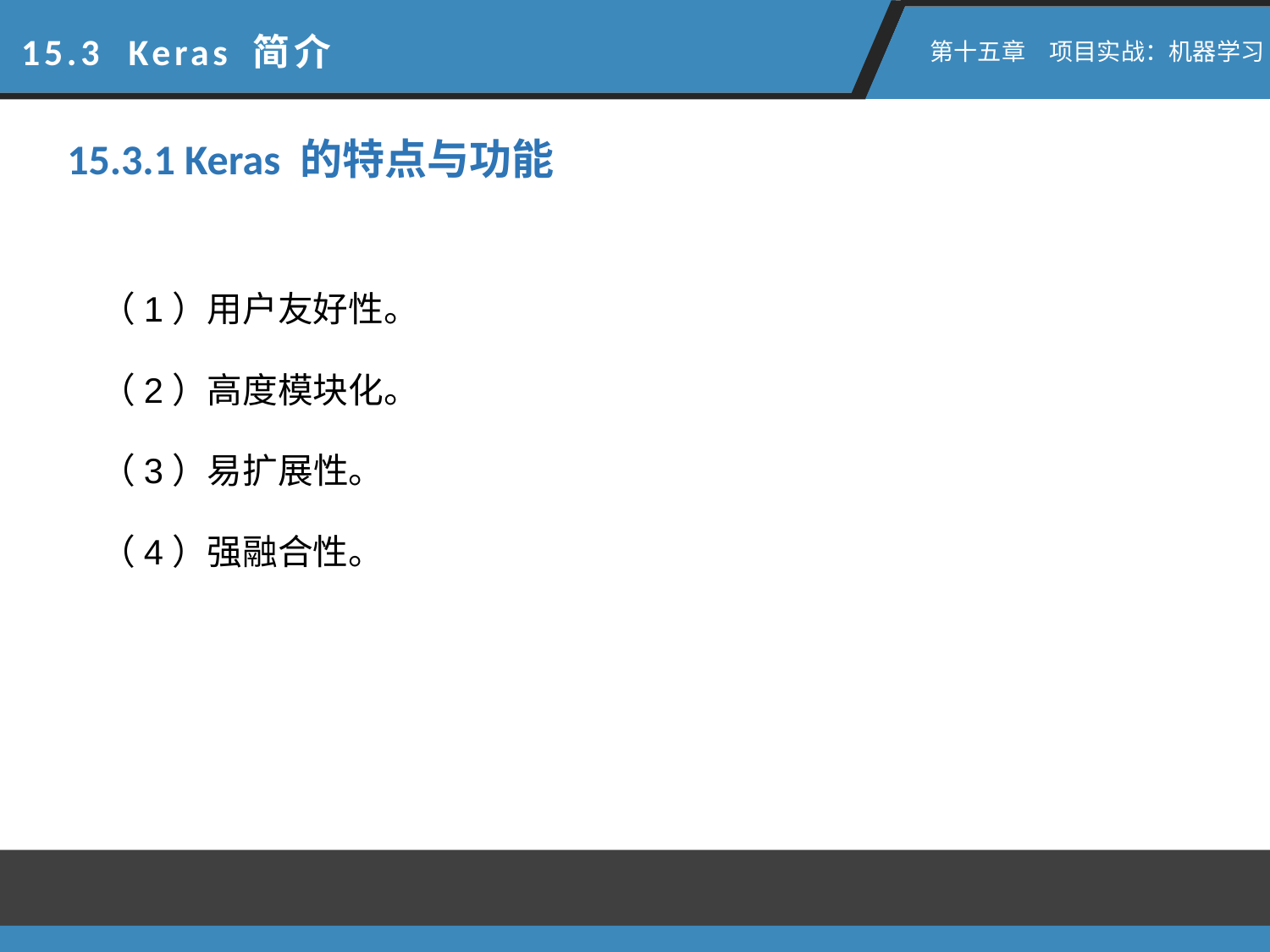

15.3  Keras 简介
  第十五章　项目实战：机器学习
15.3.1 Keras 的特点与功能
（1）用户友好性。
（2）高度模块化。
（3）易扩展性。
（4）强融合性。